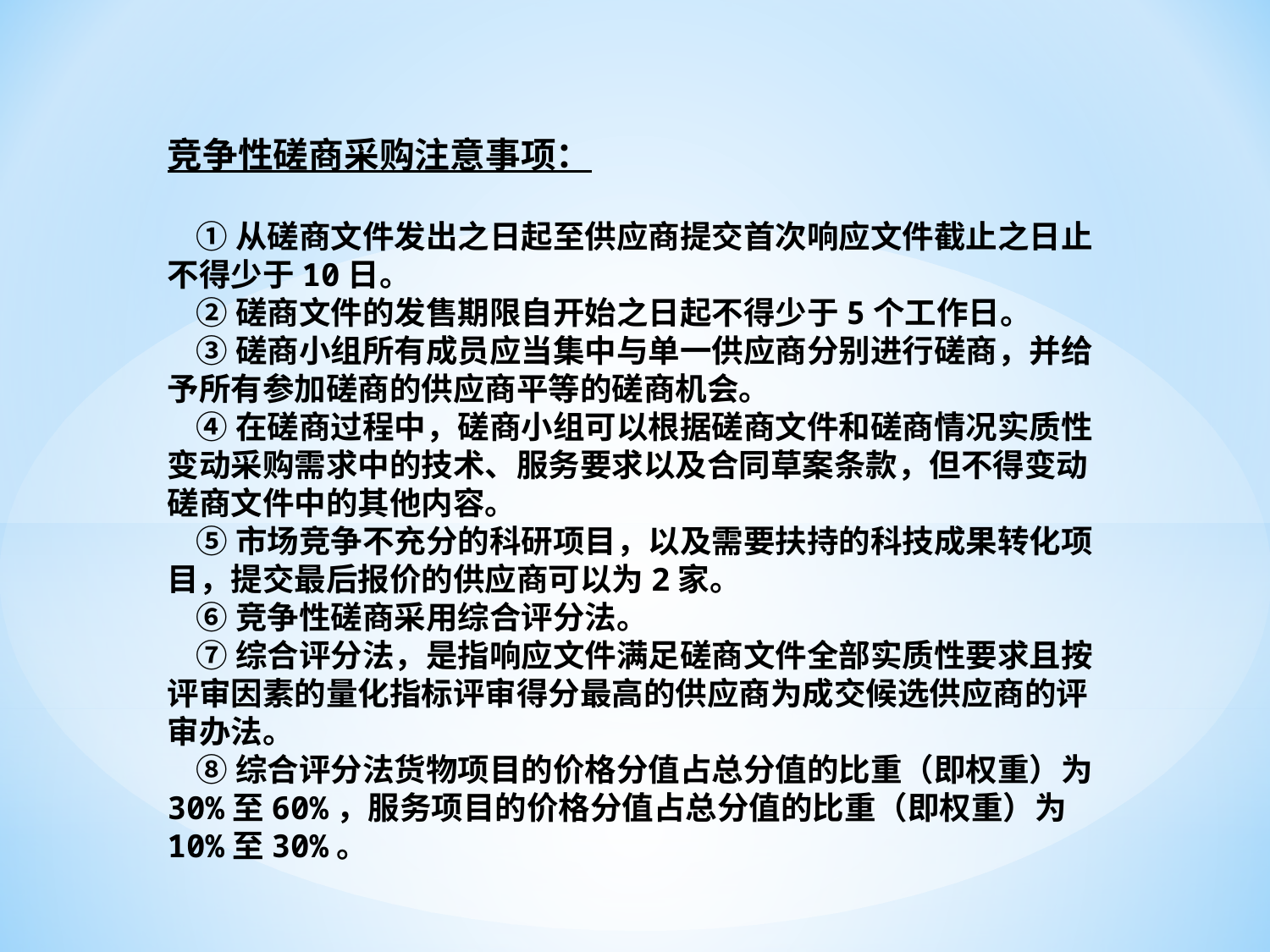

竞争性磋商采购注意事项：

    ①从磋商文件发出之日起至供应商提交首次响应文件截止之日止不得少于10日。
    ②磋商文件的发售期限自开始之日起不得少于5个工作日。
    ③磋商小组所有成员应当集中与单一供应商分别进行磋商，并给予所有参加磋商的供应商平等的磋商机会。
    ④在磋商过程中，磋商小组可以根据磋商文件和磋商情况实质性变动采购需求中的技术、服务要求以及合同草案条款，但不得变动磋商文件中的其他内容。
    ⑤市场竞争不充分的科研项目，以及需要扶持的科技成果转化项目，提交最后报价的供应商可以为2家。
    ⑥竞争性磋商采用综合评分法。
    ⑦综合评分法，是指响应文件满足磋商文件全部实质性要求且按评审因素的量化指标评审得分最高的供应商为成交候选供应商的评审办法。
    ⑧综合评分法货物项目的价格分值占总分值的比重（即权重）为30%至60%，服务项目的价格分值占总分值的比重（即权重）为10%至30%。